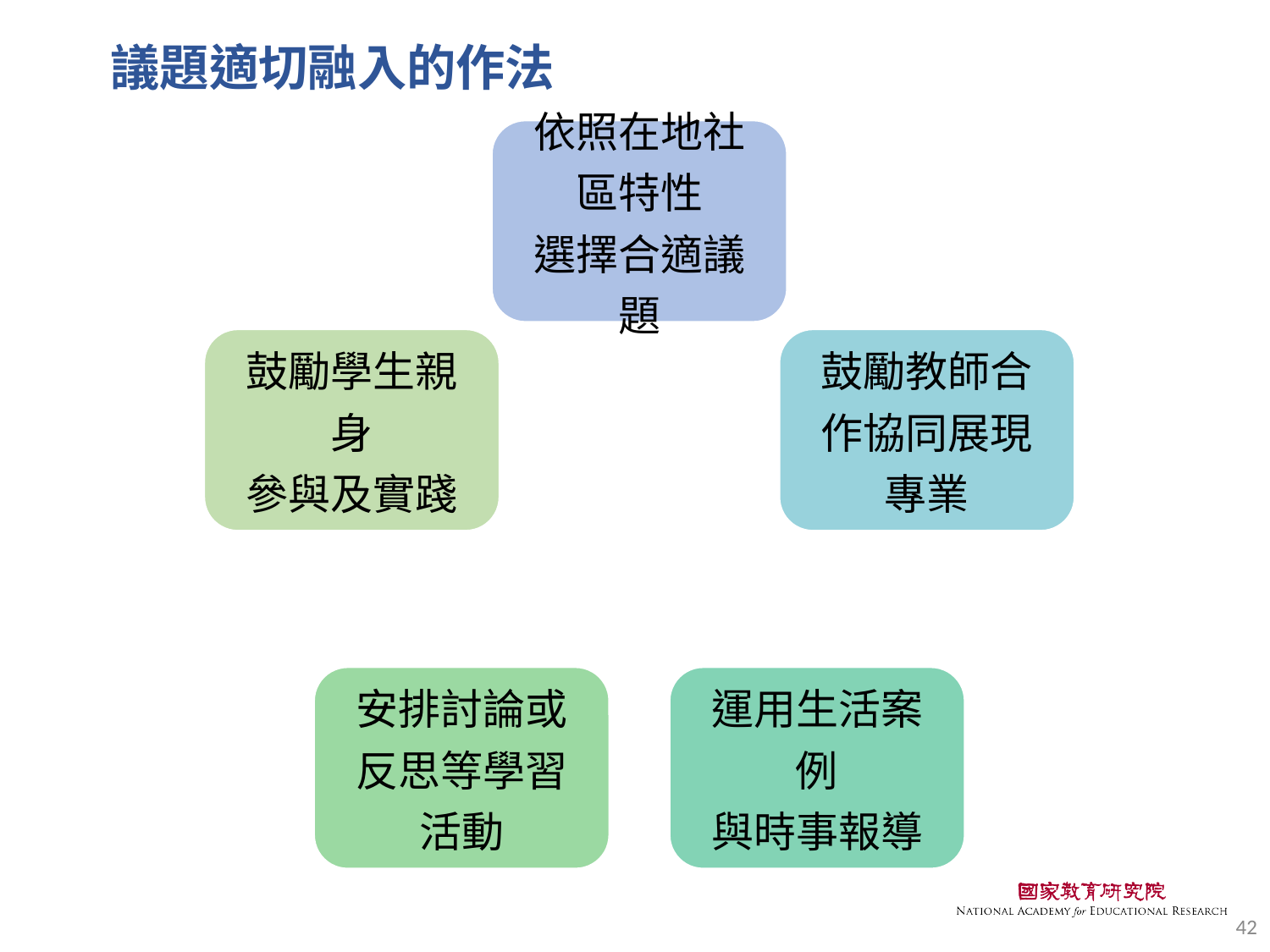

議題適切融入的作法
依照在地社區特性
選擇合適議題
鼓勵教師合作協同展現專業
運用生活案例
與時事報導
安排討論或反思等學習活動
鼓勵學生親身
參與及實踐
42